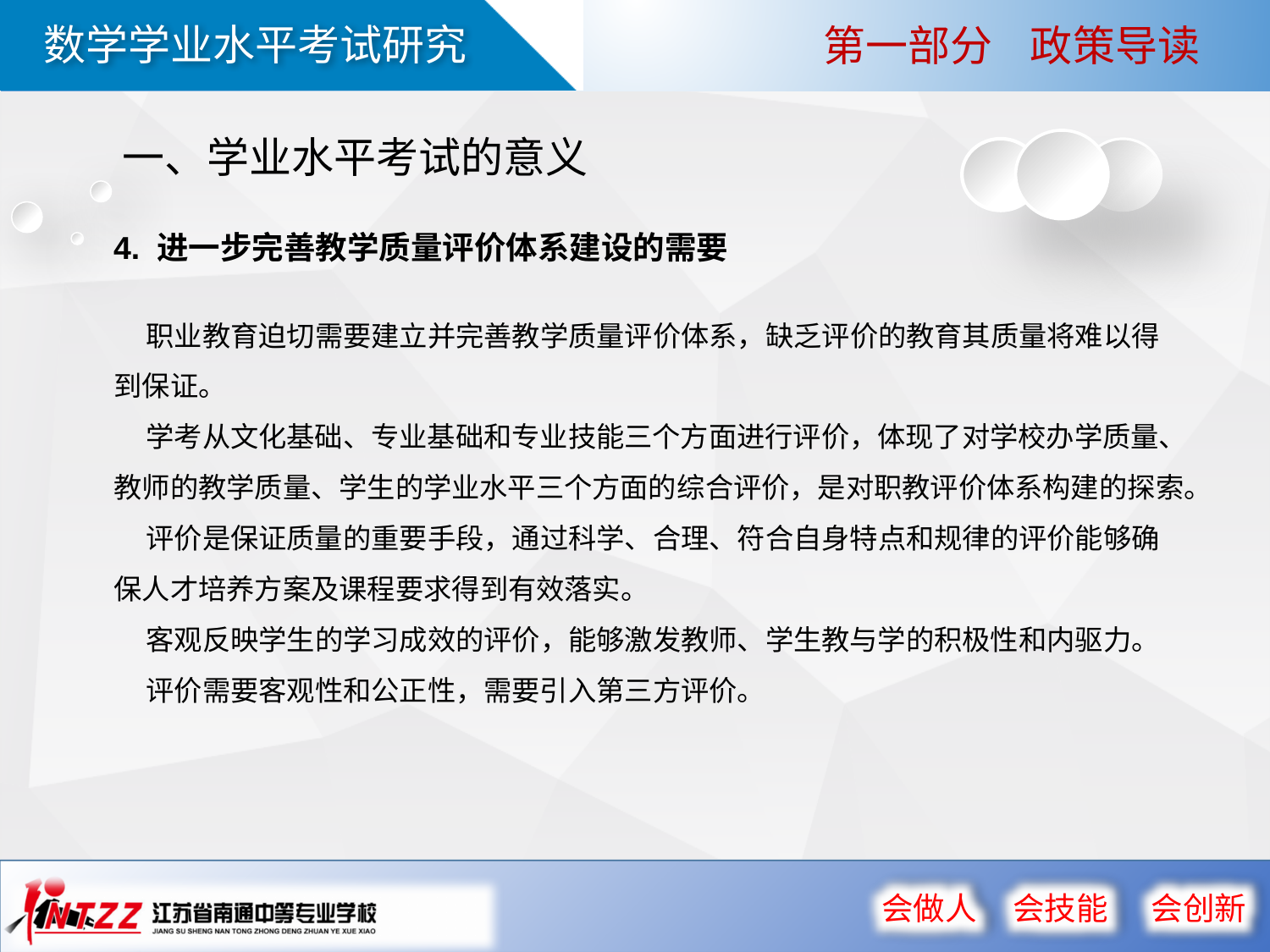

第一部分    政策导读
一、学业水平考试的意义

  4. 进一步完善教学质量评价体系建设的需要

    职业教育迫切需要建立并完善教学质量评价体系，缺乏评价的教育其质量将难以得到保证。
    学考从文化基础、专业基础和专业技能三个方面进行评价，体现了对学校办学质量、教师的教学质量、学生的学业水平三个方面的综合评价，是对职教评价体系构建的探索。
    评价是保证质量的重要手段，通过科学、合理、符合自身特点和规律的评价能够确保人才培养方案及课程要求得到有效落实。
    客观反映学生的学习成效的评价，能够激发教师、学生教与学的积极性和内驱力。
    评价需要客观性和公正性，需要引入第三方评价。